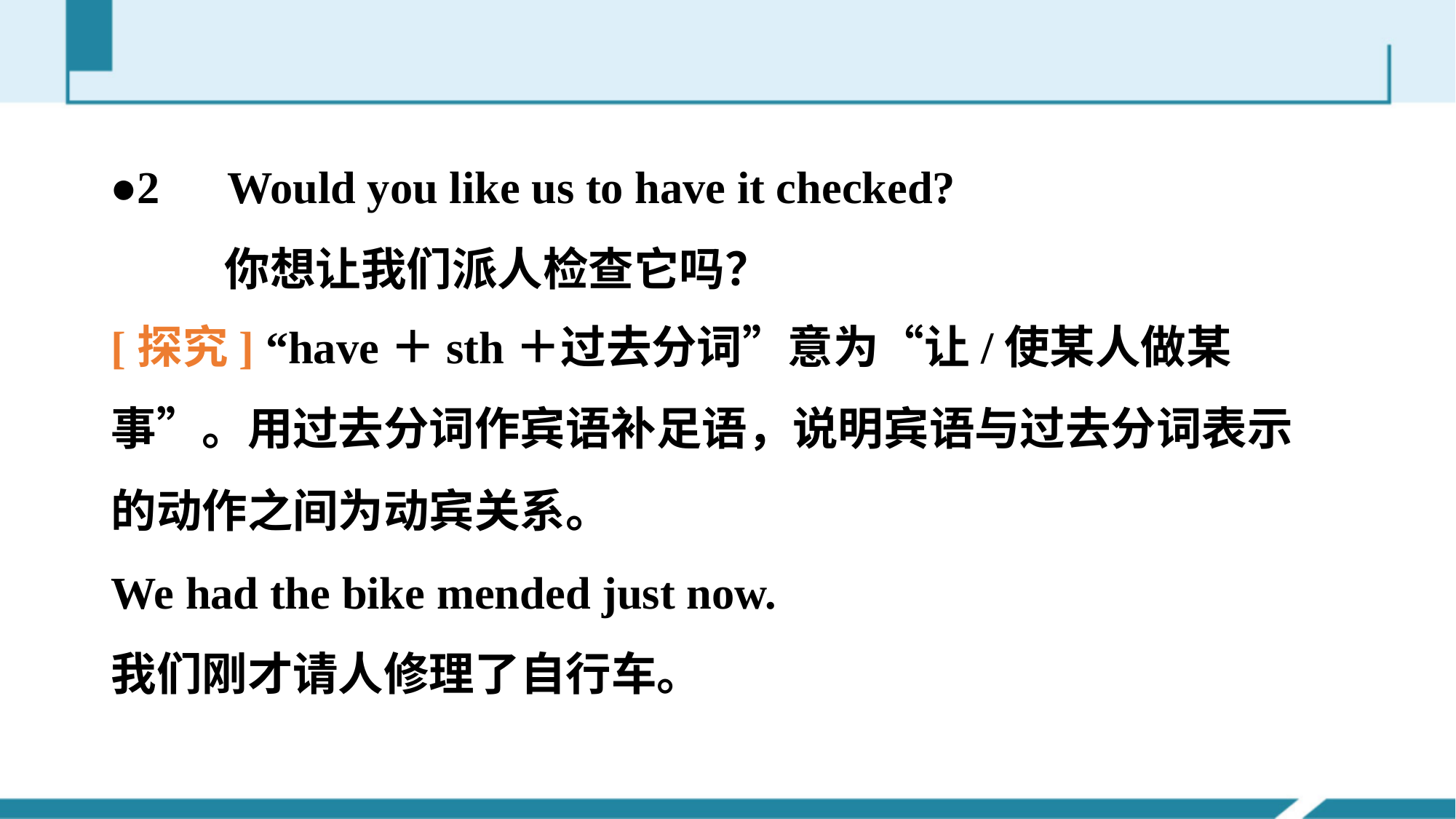

●2　Would you like us to have it checked?
          你想让我们派人检查它吗？
[探究] “have＋sth＋过去分词”意为“让/使某人做某事”。用过去分词作宾语补足语，说明宾语与过去分词表示的动作之间为动宾关系。
We had the bike mended just now.
我们刚才请人修理了自行车。